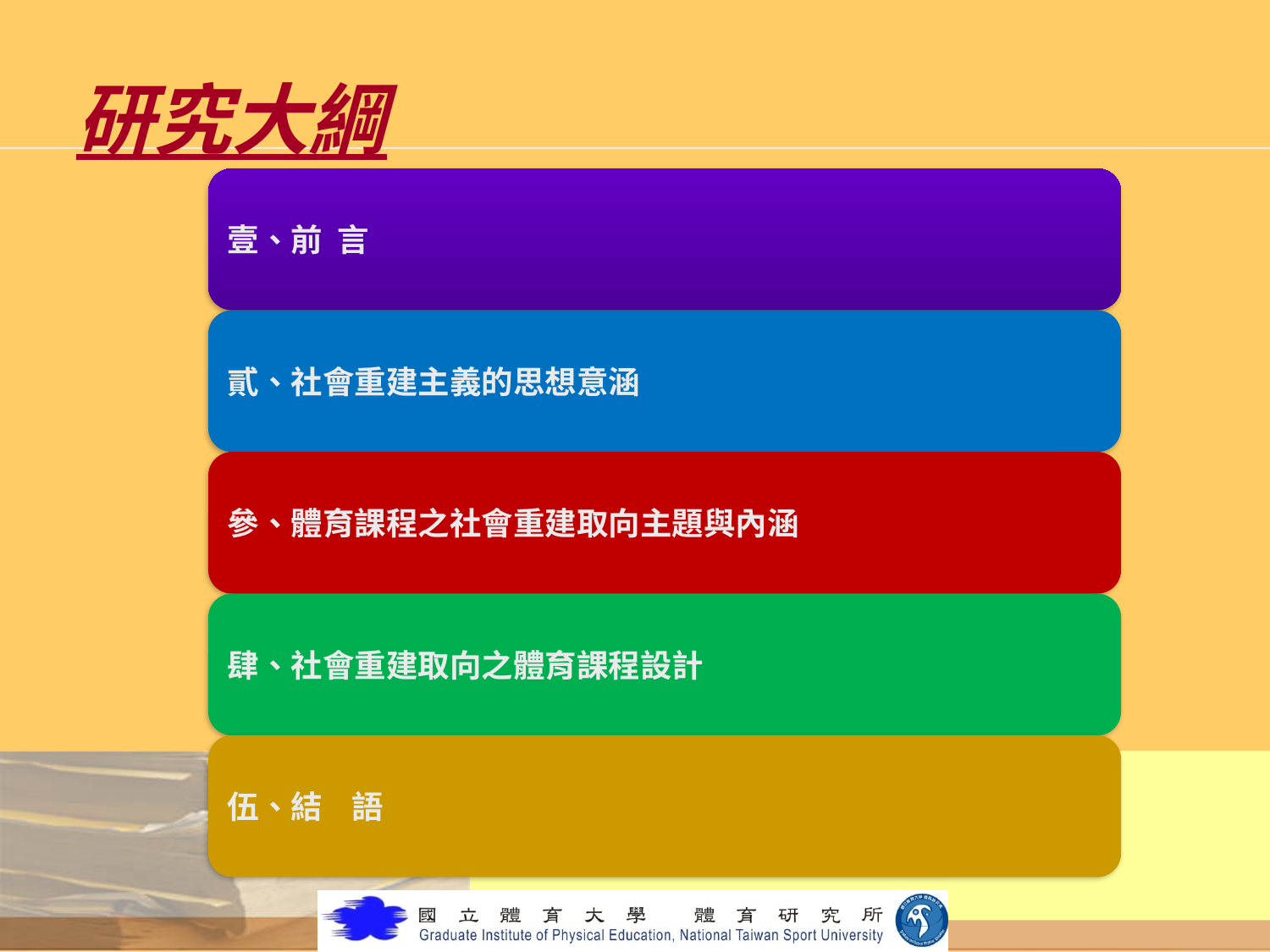

# 研究大綱
壹、前  言
貳、社會重建主義的思想意涵
參、體育課程之社會重建取向主題與內涵
肆、社會重建取向之體育課程設計
伍、結    語